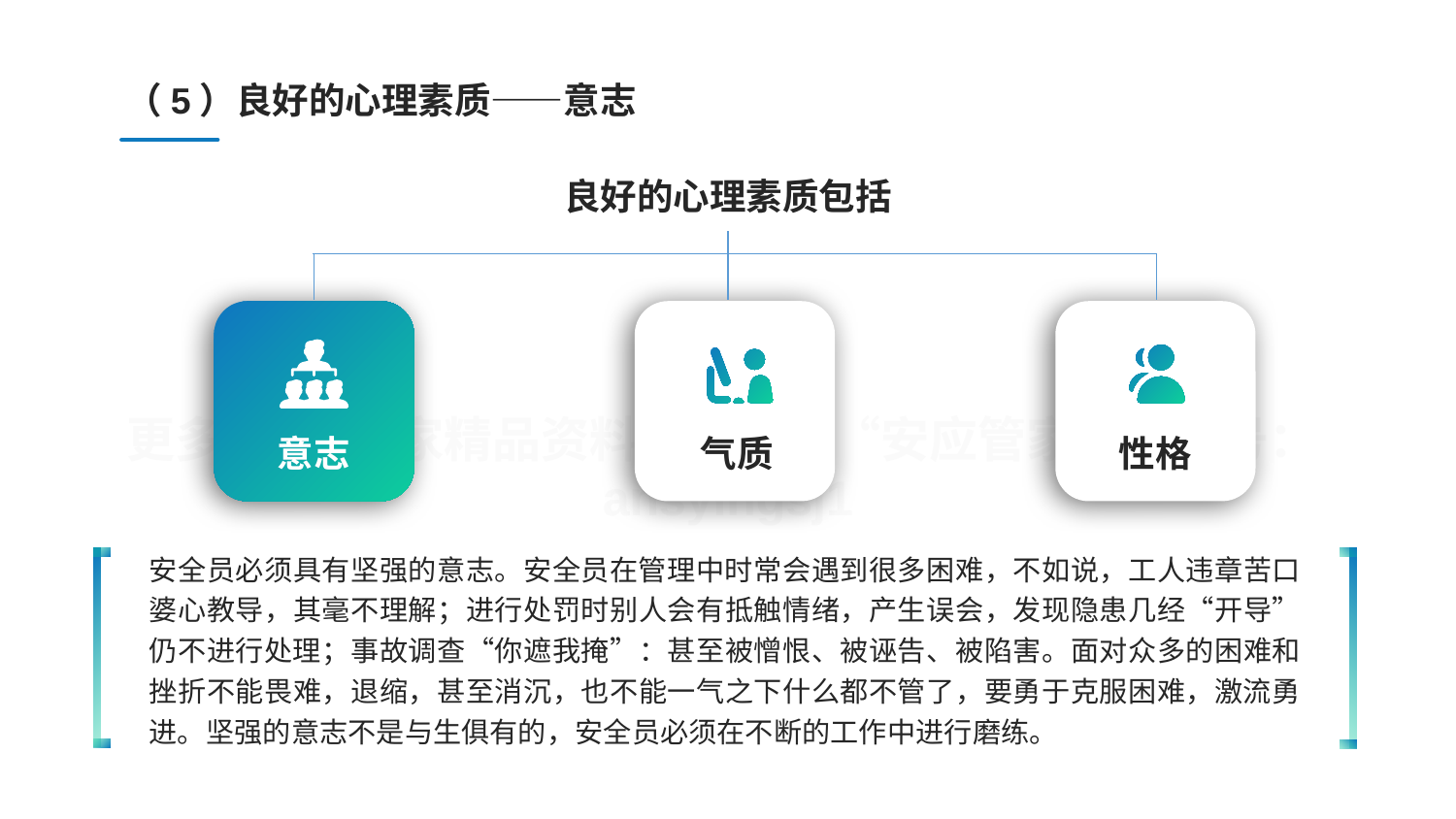

（5）良好的心理素质——意志
良好的心理素质包括

意志

气质
性格
安全员必须具有坚强的意志。安全员在管理中时常会遇到很多困难，不如说，工人违章苦口婆心教导，其毫不理解；进行处罚时别人会有抵触情绪，产生误会，发现隐患几经“开导”仍不进行处理；事故调查“你遮我掩”：甚至被憎恨、被诬告、被陷害。面对众多的困难和挫折不能畏难，退缩，甚至消沉，也不能一气之下什么都不管了，要勇于克服困难，激流勇进。坚强的意志不是与生俱有的，安全员必须在不断的工作中进行磨练。